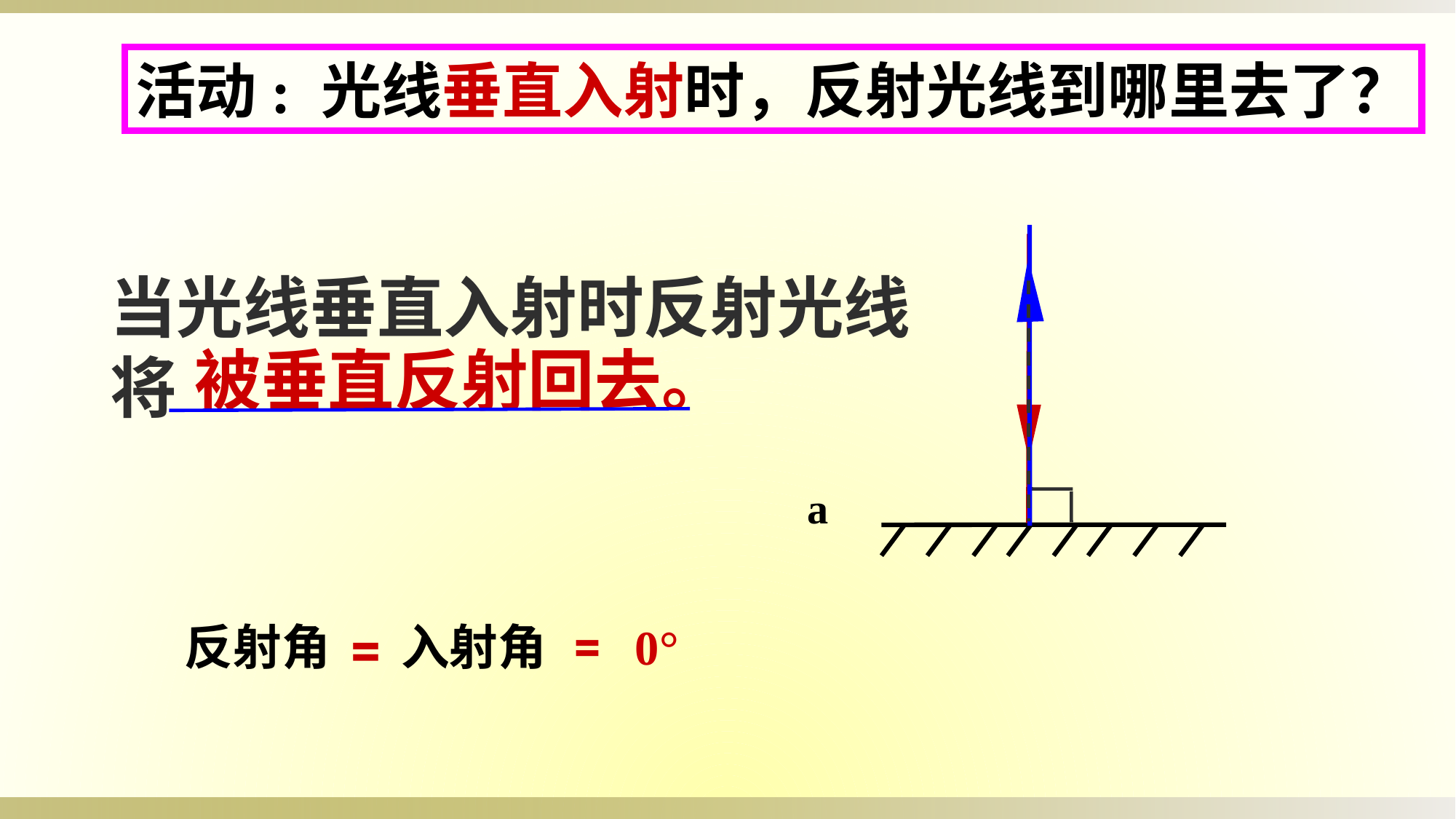

活动: 光线垂直入射时，反射光线到哪里去了？

当光线垂直入射时反射光线将

被垂直反射回去。

a

=
反射角
入射角
=
0°